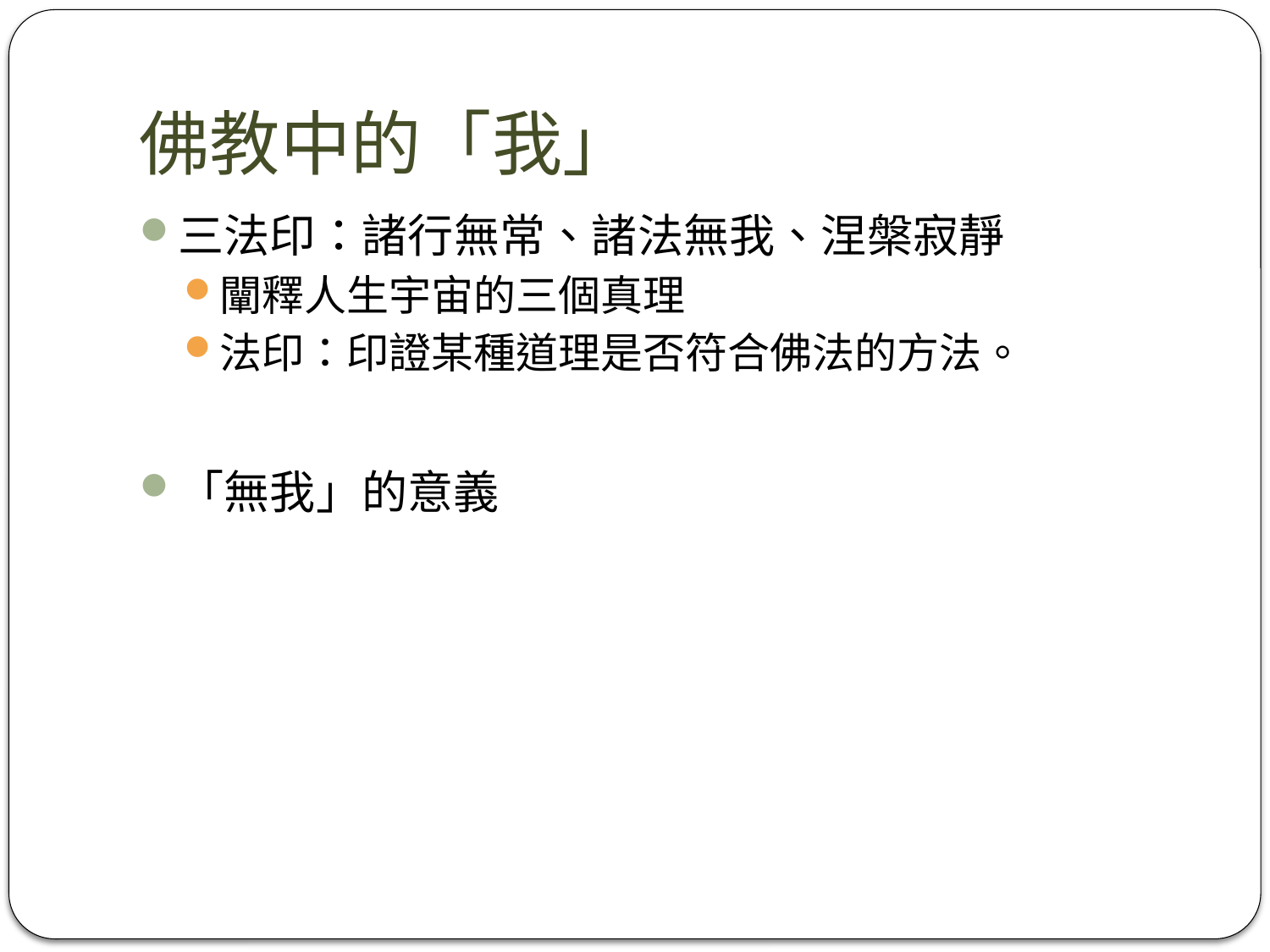

# 佛教中的「我」
三法印：諸行無常、諸法無我、涅槃寂靜
闡釋人生宇宙的三個真理
法印：印證某種道理是否符合佛法的方法。

「無我」的意義